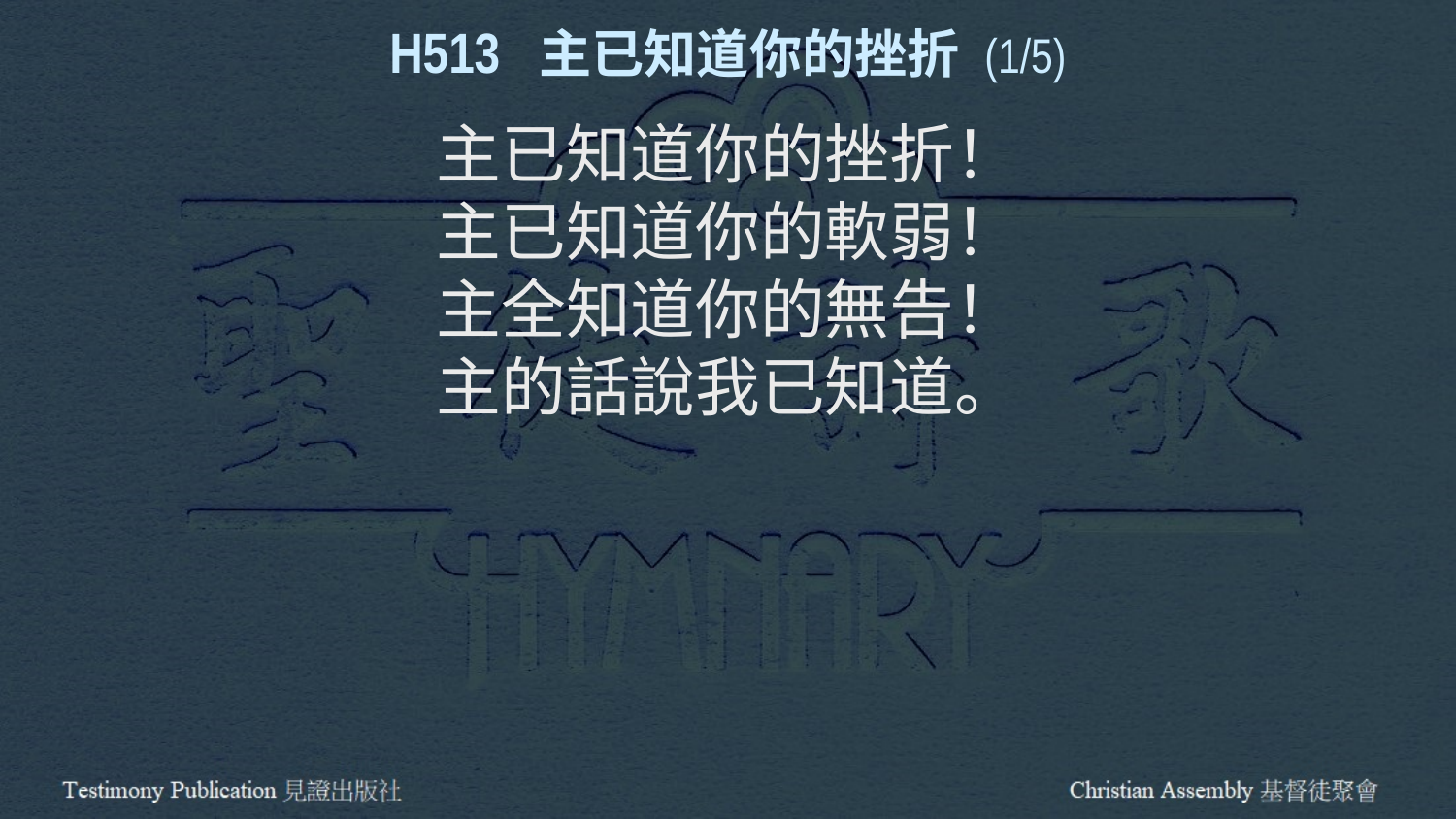

H513  主已知道你的挫折 (1/5)
主已知道你的挫折！
主已知道你的軟弱！
主全知道你的無告！
主的話說我已知道。